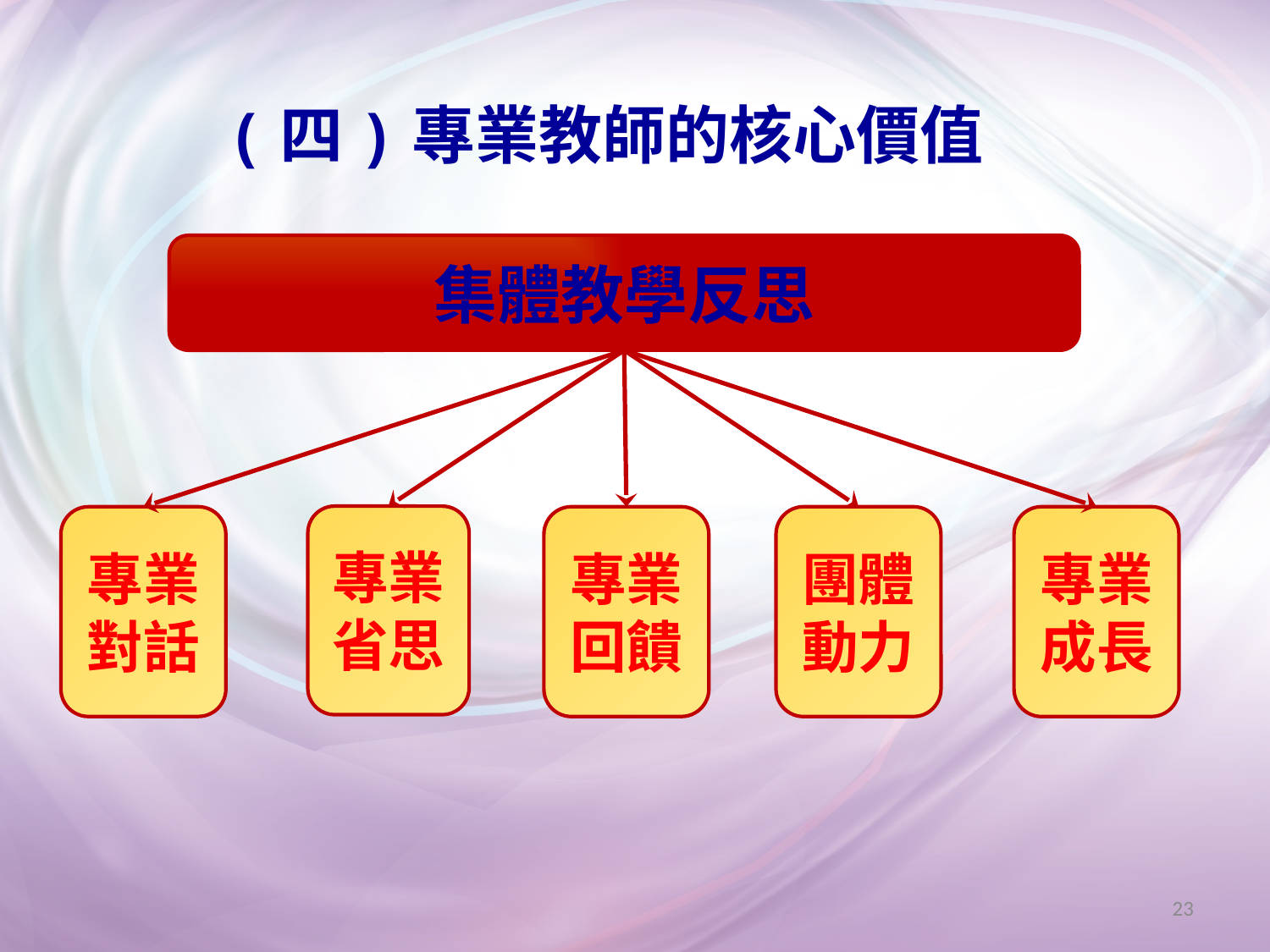

(四)專業教師的核心價值
集體教學反思
專業
省思
團體動力
專業
回饋
專業
對話
專業成長
23